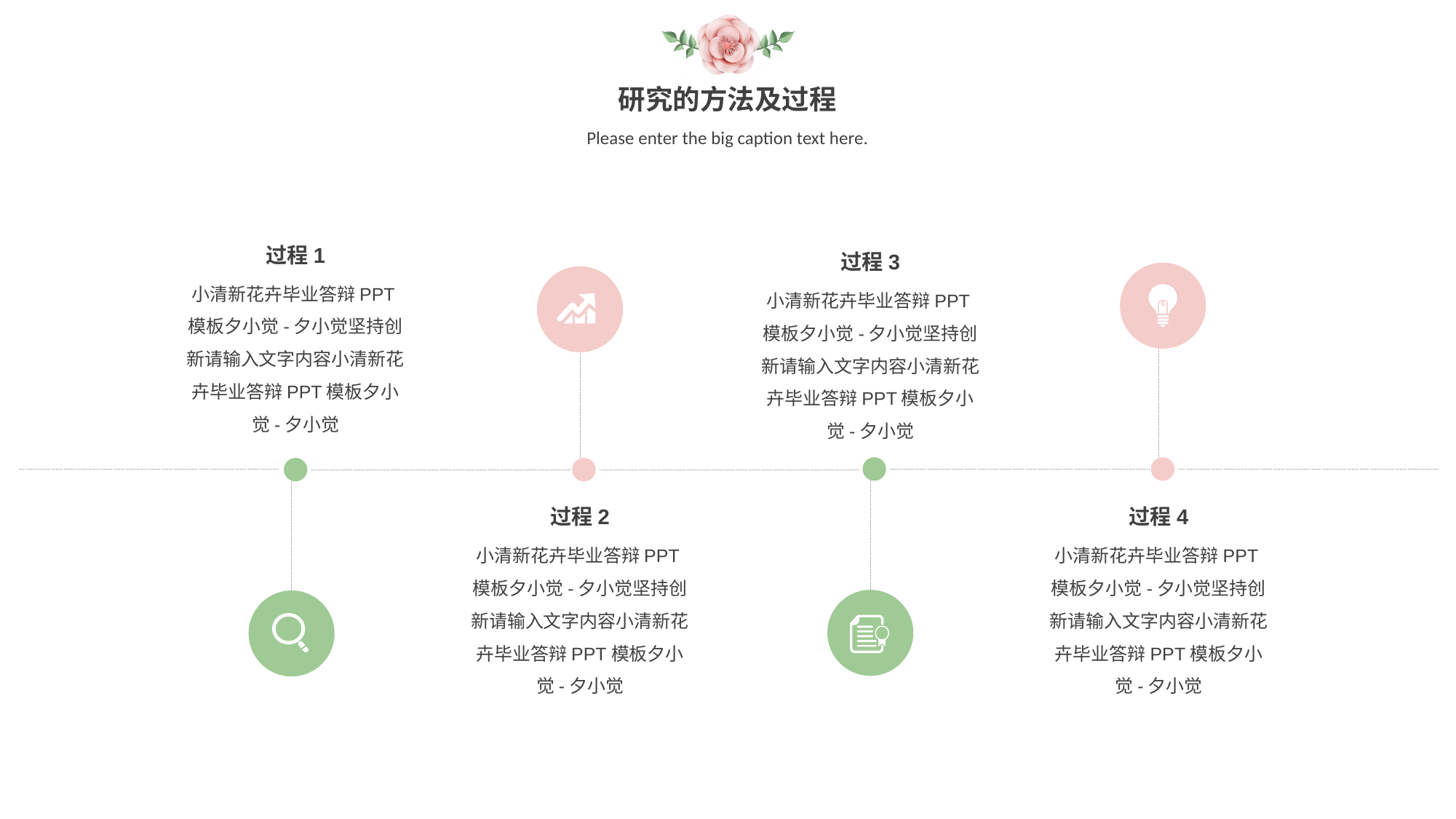

研究的方法及过程
Please enter the big caption text here.
过程1
过程3

小清新花卉毕业答辩PPT模板夕小觉-夕小觉坚持创新请输入文字内容小清新花卉毕业答辩PPT模板夕小觉-夕小觉

小清新花卉毕业答辩PPT模板夕小觉-夕小觉坚持创新请输入文字内容小清新花卉毕业答辩PPT模板夕小觉-夕小觉

过程2
过程4
小清新花卉毕业答辩PPT模板夕小觉-夕小觉坚持创新请输入文字内容小清新花卉毕业答辩PPT模板夕小觉-夕小觉
小清新花卉毕业答辩PPT模板夕小觉-夕小觉坚持创新请输入文字内容小清新花卉毕业答辩PPT模板夕小觉-夕小觉